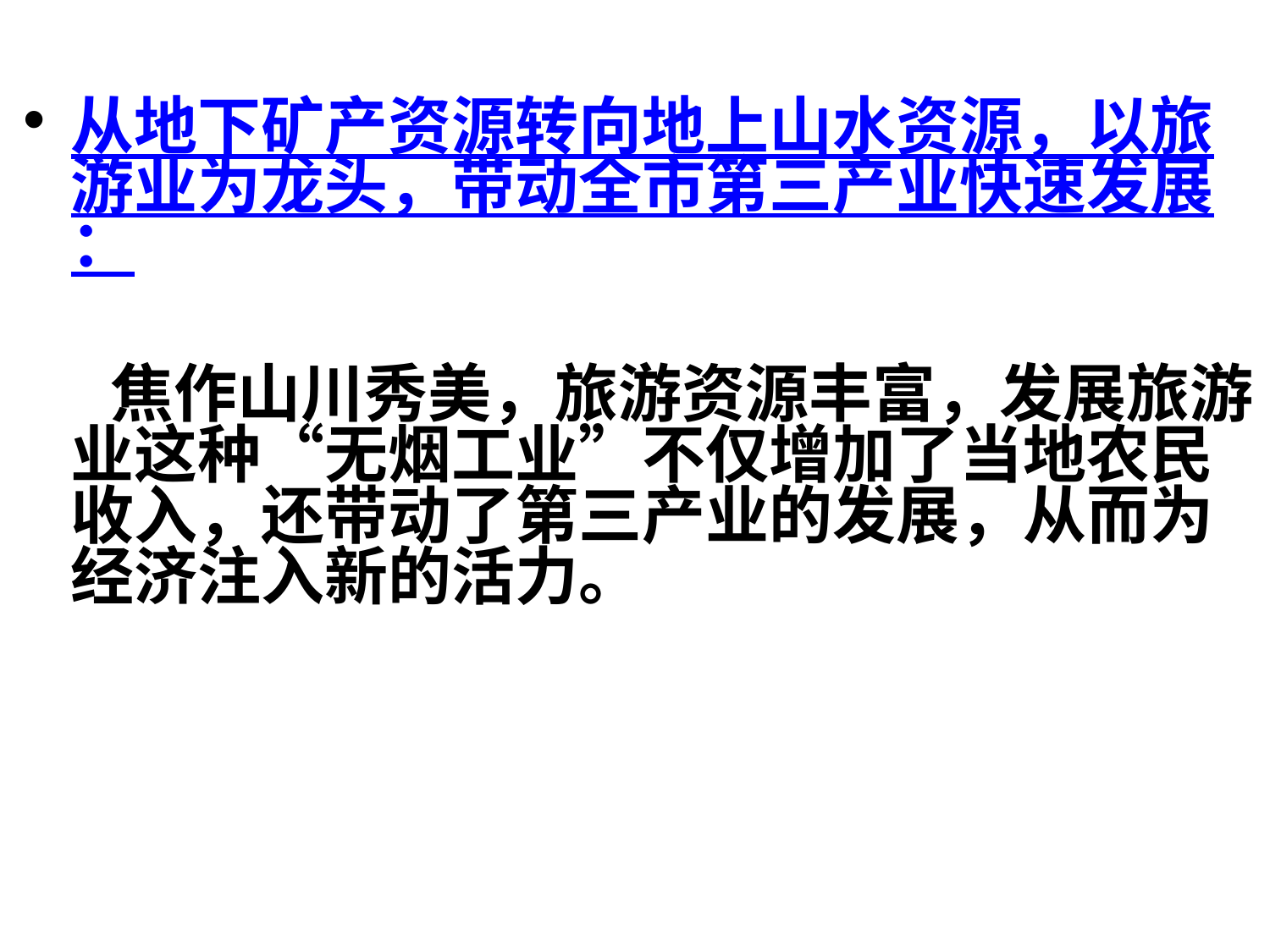

从地下矿产资源转向地上山水资源，以旅游业为龙头，带动全市第三产业快速发展：

     焦作山川秀美，旅游资源丰富，发展旅游业这种“无烟工业”不仅增加了当地农民收入，还带动了第三产业的发展，从而为经济注入新的活力。